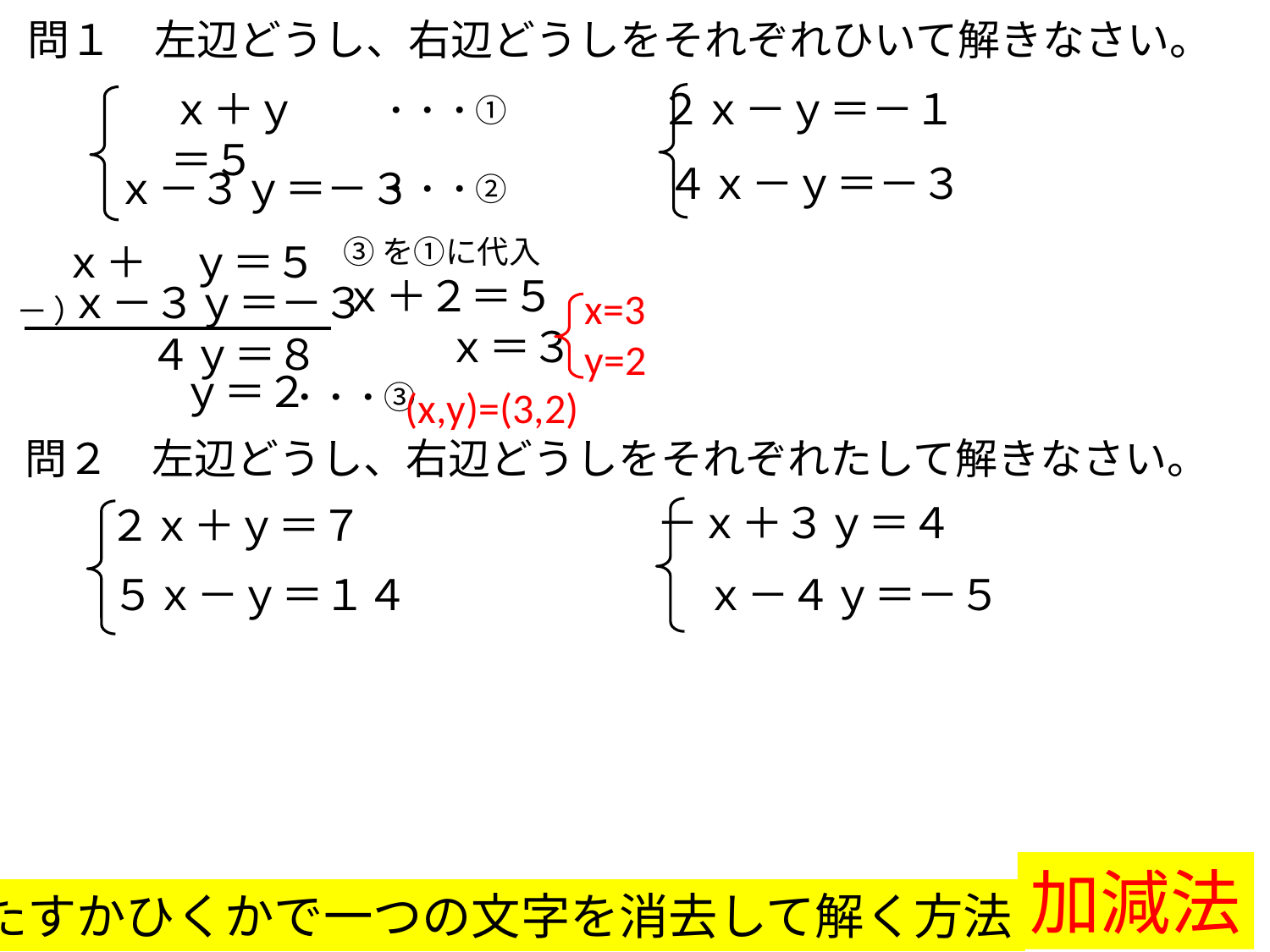

# 問１　左辺どうし、右辺どうしをそれぞれひいて解きなさい。
ｘ＋ｙ＝５
２ｘ－ｙ＝－１
・・・①

４ｘ－ｙ＝－３
ｘ－３ｙ＝－３
・・・②
③を①に代入
ｘ＋２＝５
　　  ｘ＝３
ｘ＋　ｙ＝５
ｘ－３ｙ＝－３
x=3
y=2
－
）

４ｙ＝８
ｙ＝２
・・・③
(x,y)=(3,2)
問２　左辺どうし、右辺どうしをそれぞれたして解きなさい。
－ｘ＋３ｙ＝４
２ｘ＋ｙ＝７

５ｘ－ｙ＝１４
ｘ－４ｙ＝－５
加減法
たすかひくかで一つの文字を消去して解く方法